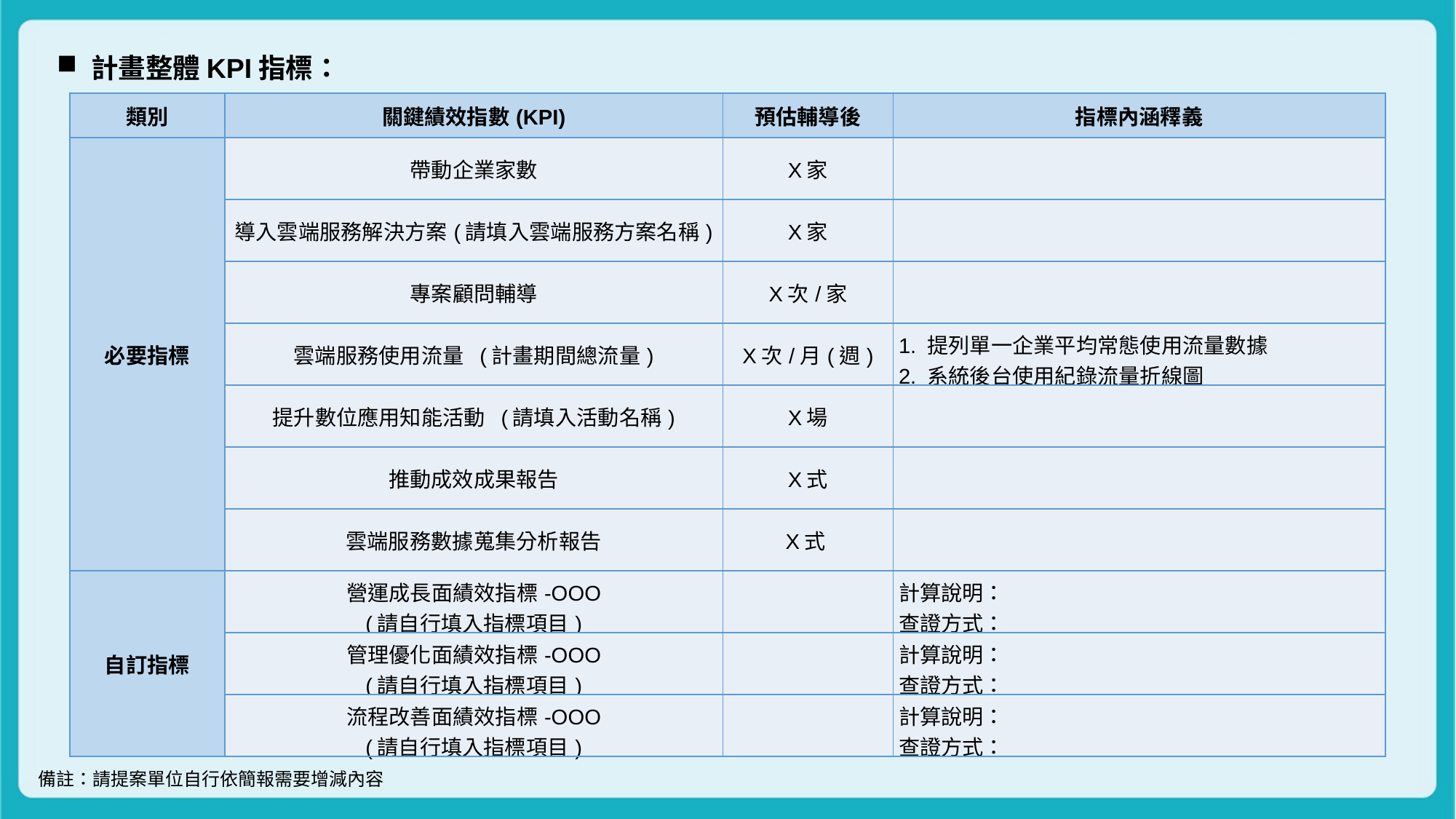

計畫整體KPI指標：
| 類別 | 關鍵績效指數(KPI) | 預估輔導後 | 指標內涵釋義 |
| --- | --- | --- | --- |
| 必要指標 | 帶動企業家數 | X家 |  |
|  | 導入雲端服務解決方案(請填入雲端服務方案名稱) | X家 |  |
|  | 專案顧問輔導 | X次/家 |  |
|  | 雲端服務使用流量 (計畫期間總流量) | X次/月(週) | 1. 提列單一企業平均常態使用流量數據 2. 系統後台使用紀錄流量折線圖 |
|  | 提升數位應用知能活動 (請填入活動名稱) | X場 |  |
|  | 推動成效成果報告 | X式 |  |
|  | 雲端服務數據蒐集分析報告 | X式 |  |
| 自訂指標 | 營運成長面績效指標-OOO (請自行填入指標項目) |  | 計算說明： 查證方式： |
|  | 管理優化面績效指標-OOO (請自行填入指標項目) |  | 計算說明： 查證方式： |
|  | 流程改善面績效指標-OOO (請自行填入指標項目) |  | 計算說明： 查證方式： |
備註：請提案單位自行依簡報需要增減內容